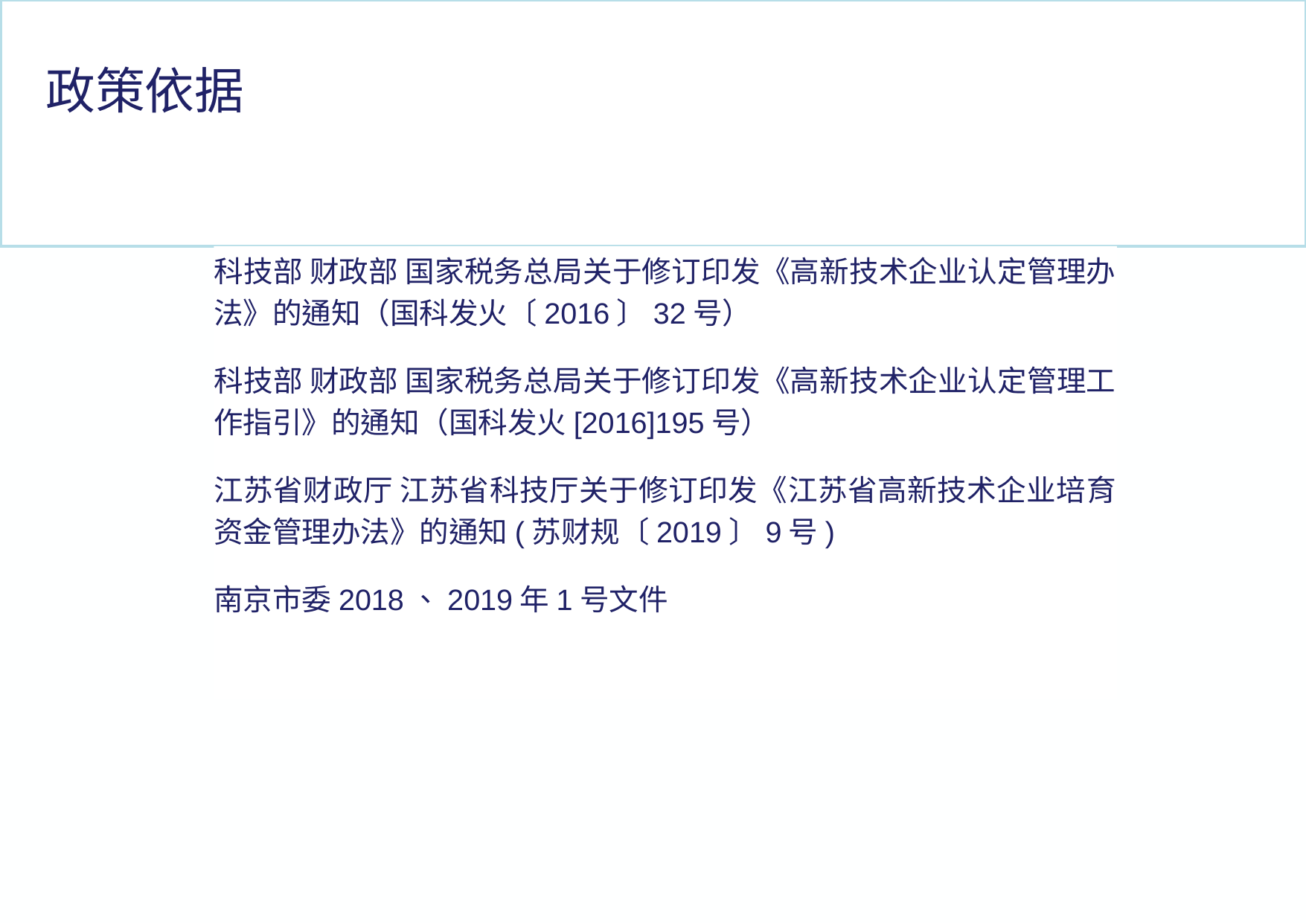

政策依据
科技部 财政部 国家税务总局关于修订印发《高新技术企业认定管理办法》的通知（国科发火〔2016〕32号）
科技部 财政部 国家税务总局关于修订印发《高新技术企业认定管理工作指引》的通知（国科发火[2016]195号）
江苏省财政厅 江苏省科技厅关于修订印发《江苏省高新技术企业培育资金管理办法》的通知(苏财规〔2019〕9号)
南京市委2018、2019年1号文件